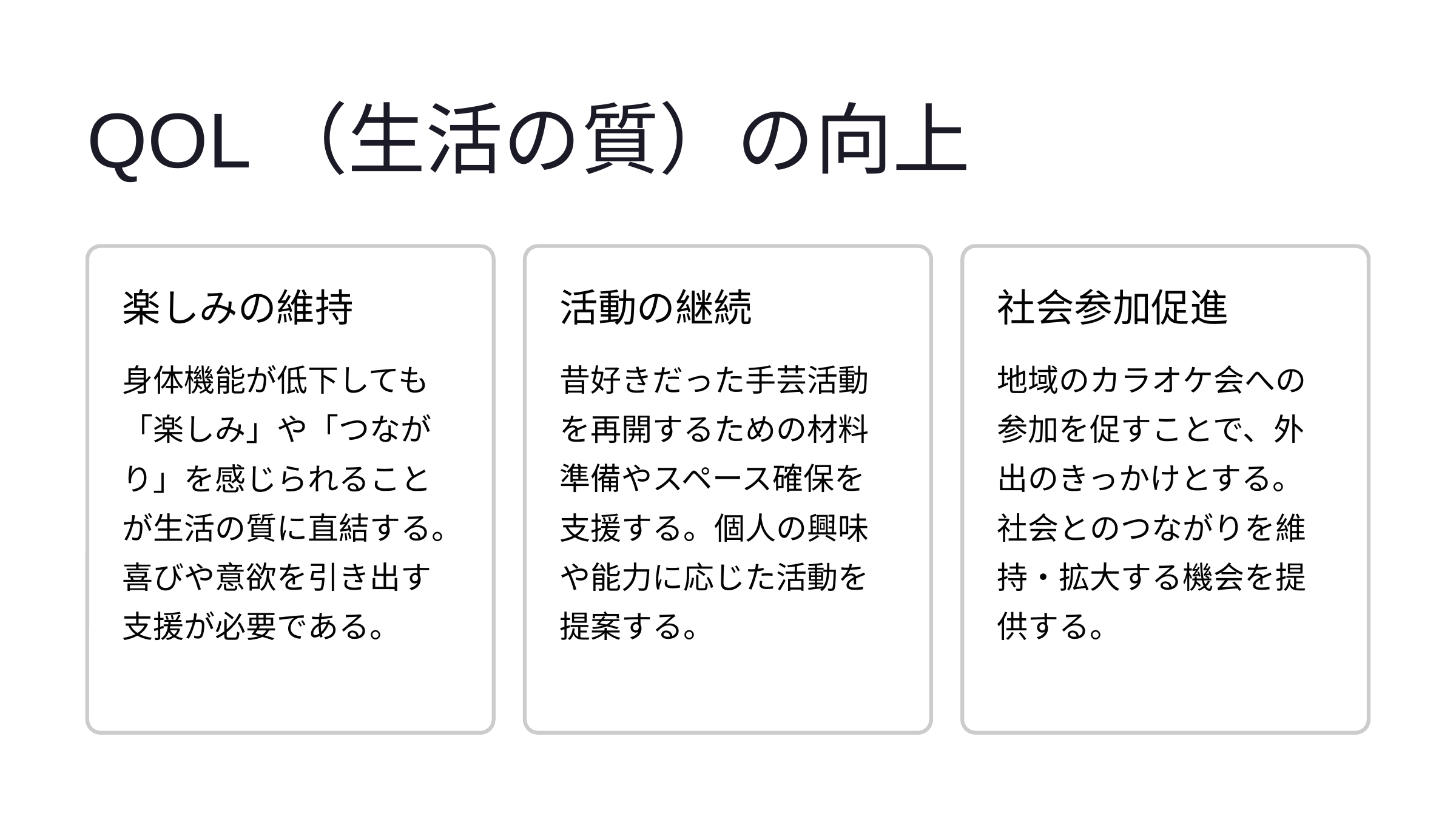

QOL（生活の質）の向上

楽しみの維持
活動の継続
社会参加促進
身体機能が低下しても「楽しみ」や「つながり」を感じられることが生活の質に直結する。喜びや意欲を引き出す支援が必要である。
昔好きだった手芸活動を再開するための材料準備やスペース確保を支援する。個人の興味や能力に応じた活動を提案する。
地域のカラオケ会への参加を促すことで、外出のきっかけとする。社会とのつながりを維持・拡大する機会を提供する。